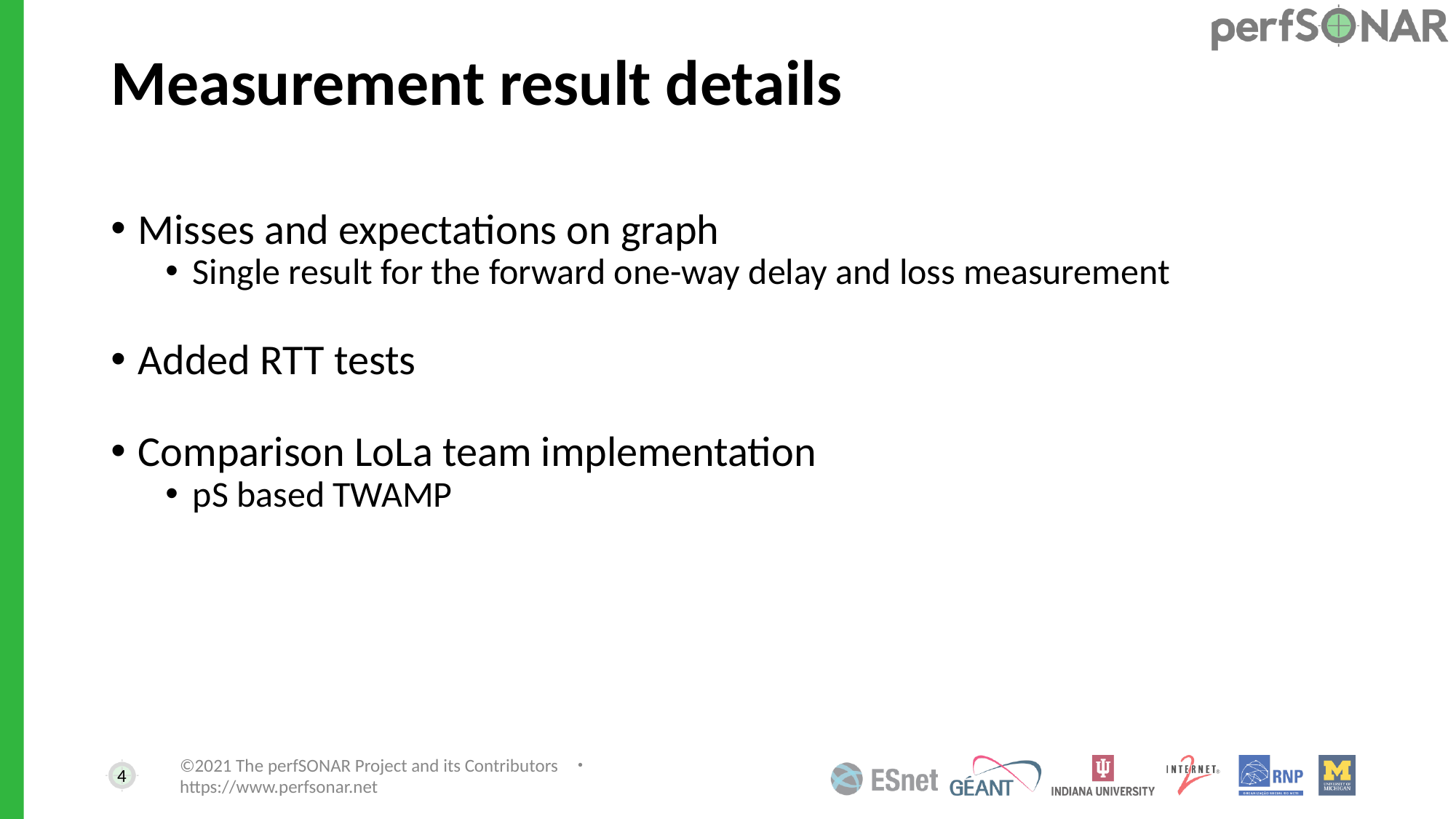

# Measurement result details
Misses and expectations on graph
Single result for the forward one-way delay and loss measurement

Added RTT tests

Comparison LoLa team implementation
pS based TWAMP

4
©2021 The perfSONAR Project and its Contributors  ・  https://www.perfsonar.net